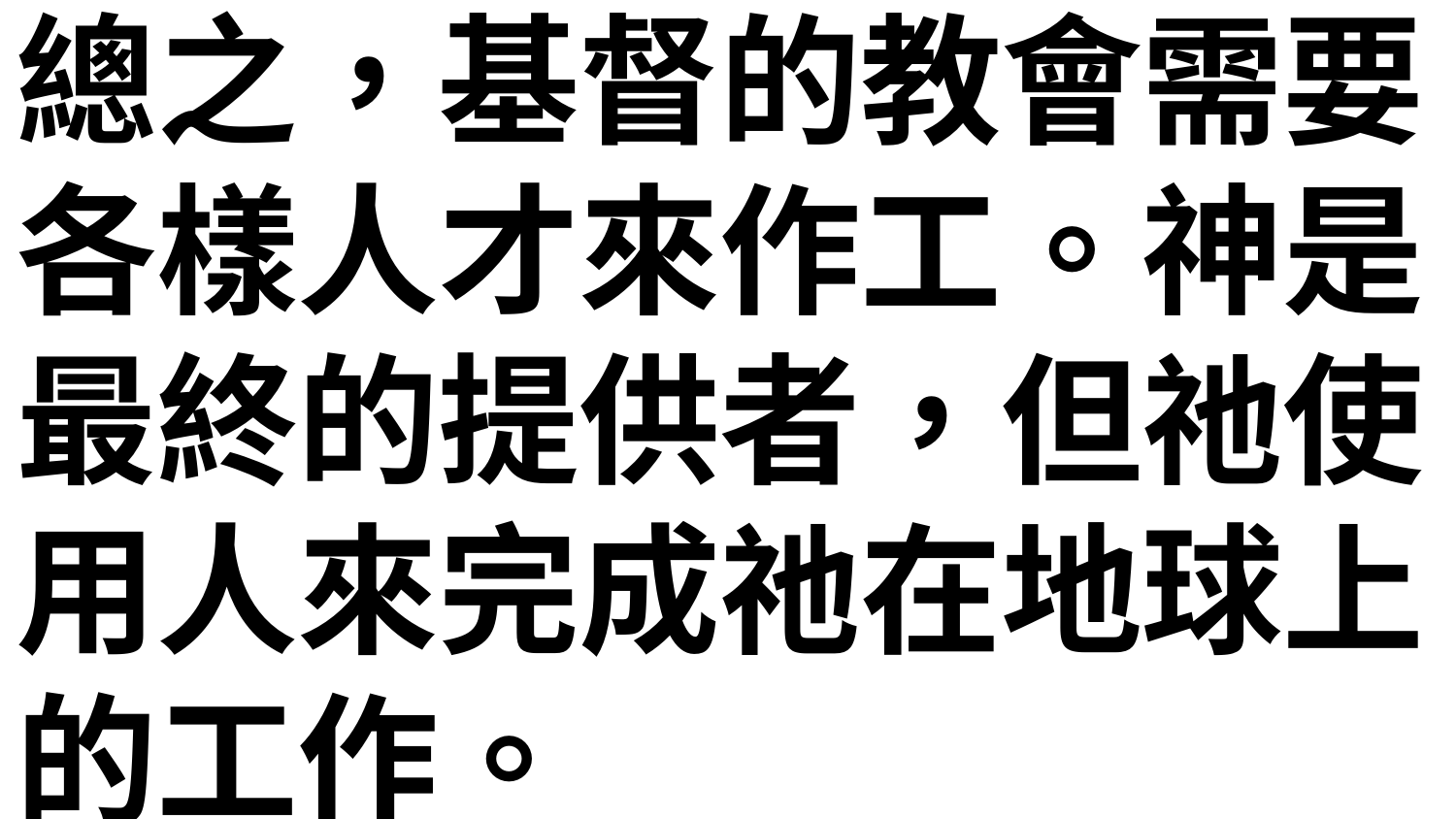

總之，基督的教會需要各樣人才來作工。神是最終的提供者，但祂使用人來完成祂在地球上的工作。